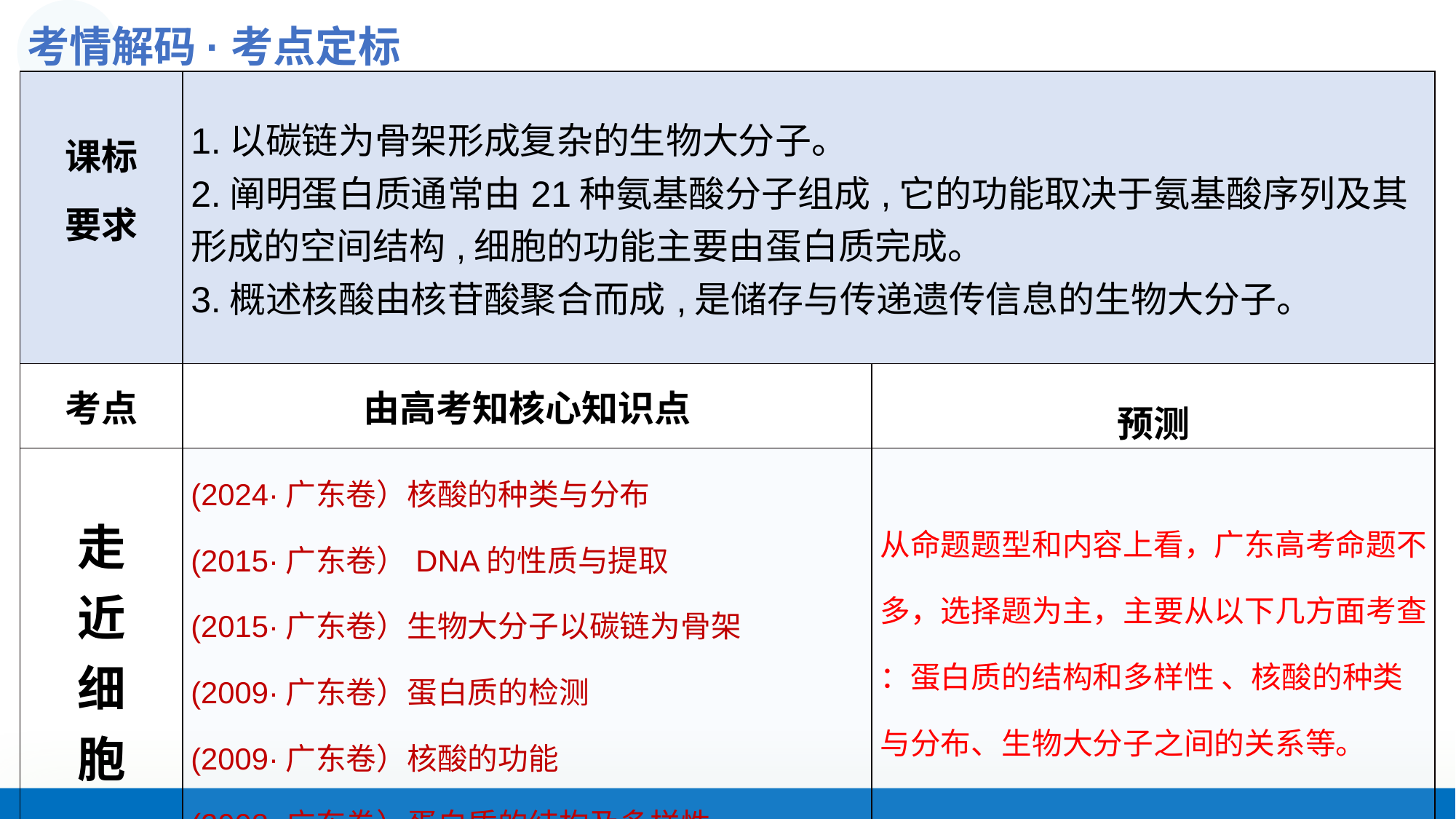

考情解码·考点定标
| 课标 要求 | 1.以碳链为骨架形成复杂的生物大分子。 2.阐明蛋白质通常由21种氨基酸分子组成,它的功能取决于氨基酸序列及其 形成的空间结构,细胞的功能主要由蛋白质完成。 3.概述核酸由核苷酸聚合而成,是储存与传递遗传信息的生物大分子。 |  |
| --- | --- | --- |
| 考点 | 由高考知核心知识点 | 预测 |
| 走 近 细 胞 | (2024·广东卷）核酸的种类与分布 (2015·广东卷）DNA的性质与提取 (2015·广东卷）生物大分子以碳链为骨架 (2009·广东卷）蛋白质的检测 (2009·广东卷）核酸的功能 (2008·广东卷）蛋白质的结构及多样性 (2008·广东卷）核酸的种类与分布 | 从命题题型和内容上看，广东高考命题不多，选择题为主，主要从以下几方面考查 ：蛋白质的结构和多样性 、核酸的种类与分布、生物大分子之间的关系等。 |